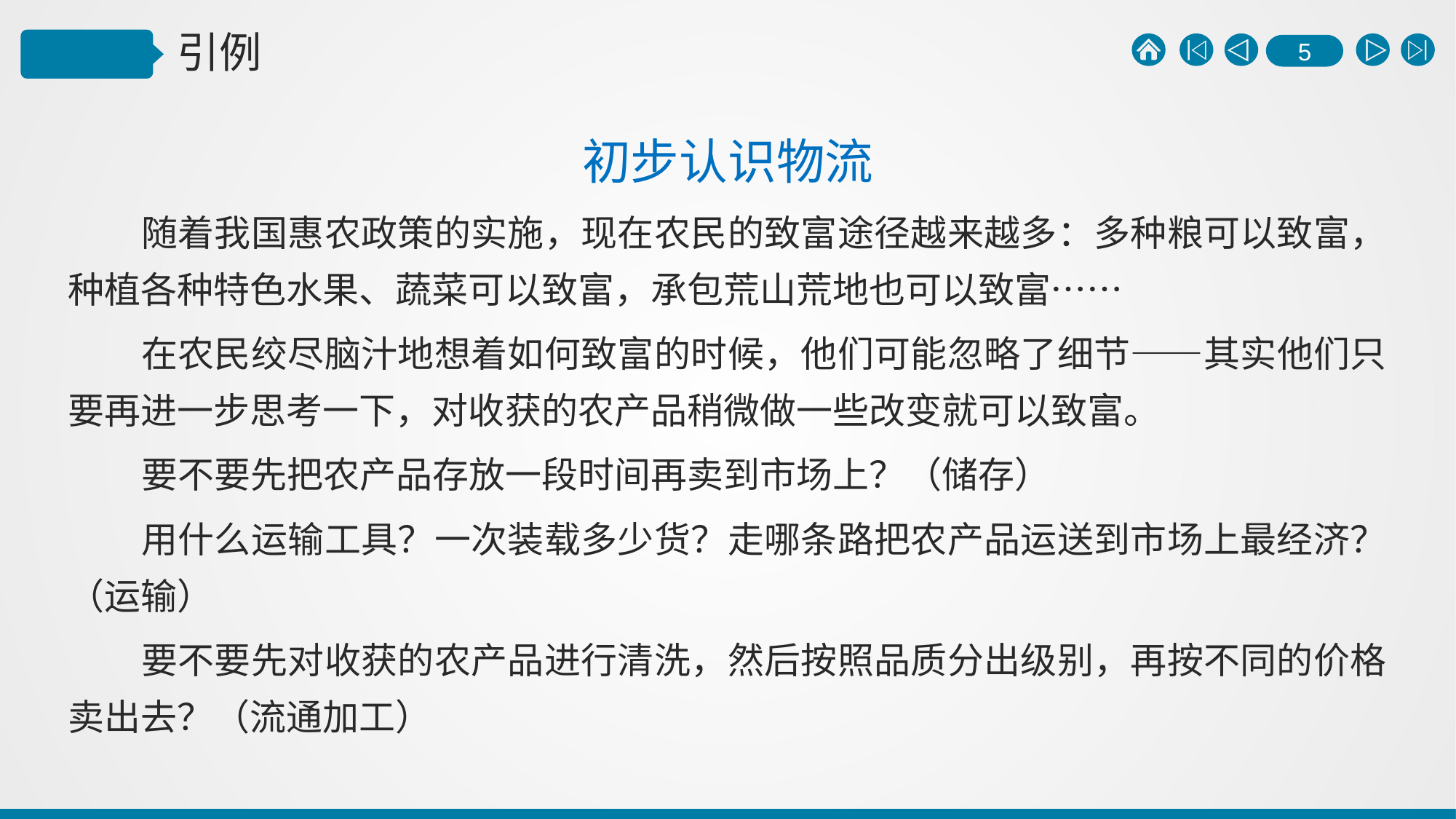

初步认识物流
随着我国惠农政策的实施，现在农民的致富途径越来越多：多种粮可以致富，种植各种特色水果、蔬菜可以致富，承包荒山荒地也可以致富……
在农民绞尽脑汁地想着如何致富的时候，他们可能忽略了细节——其实他们只要再进一步思考一下，对收获的农产品稍微做一些改变就可以致富。
要不要先把农产品存放一段时间再卖到市场上？（储存）
用什么运输工具？一次装载多少货？走哪条路把农产品运送到市场上最经济？（运输）
要不要先对收获的农产品进行清洗，然后按照品质分出级别，再按不同的价格卖出去？（流通加工）